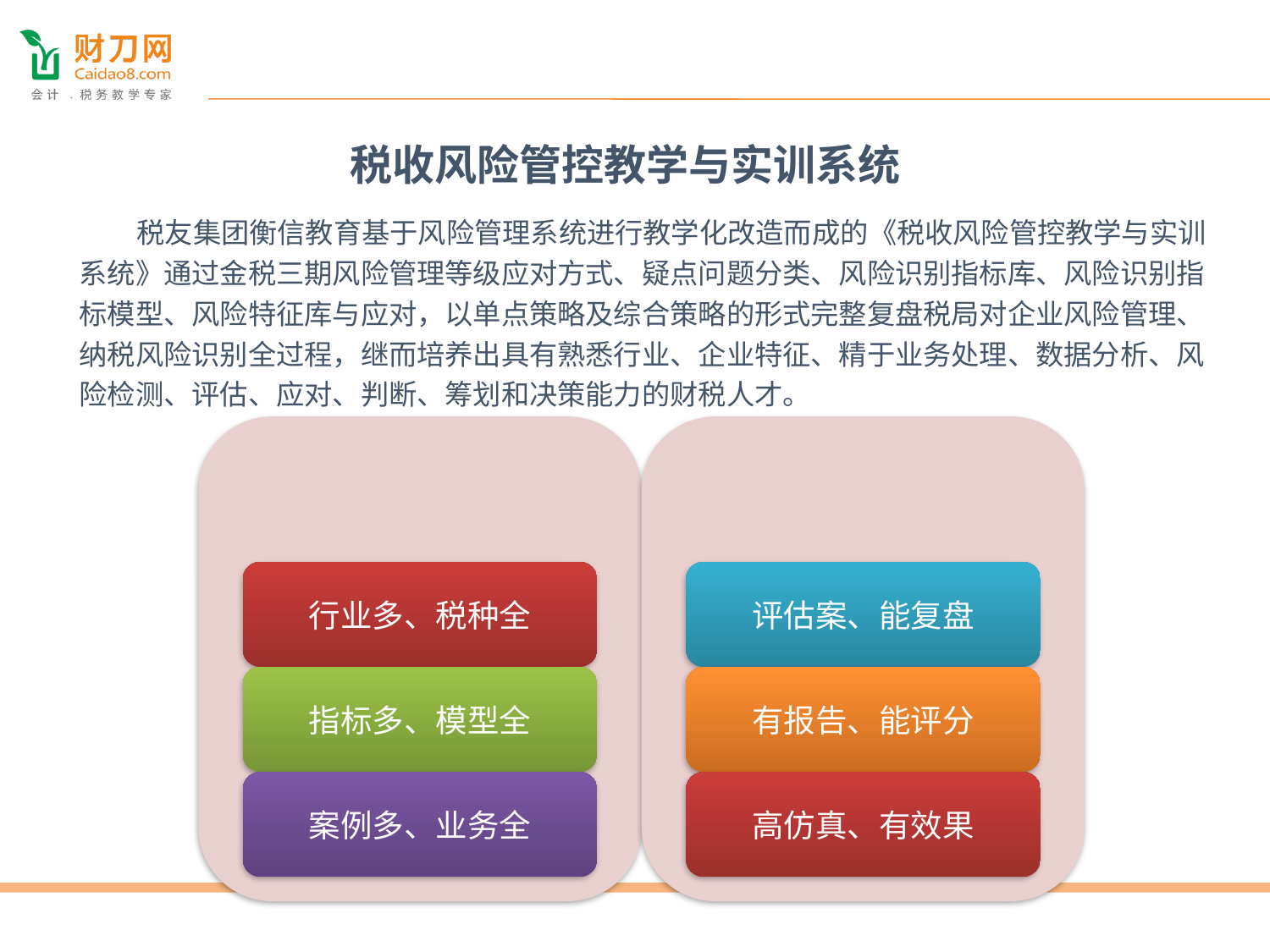

税收风险管控教学与实训系统
        税友集团衡信教育基于风险管理系统进行教学化改造而成的《税收风险管控教学与实训系统》通过金税三期风险管理等级应对方式、疑点问题分类、风险识别指标库、风险识别指标模型、风险特征库与应对，以单点策略及综合策略的形式完整复盘税局对企业风险管理、纳税风险识别全过程，继而培养出具有熟悉行业、企业特征、精于业务处理、数据分析、风险检测、评估、应对、判断、筹划和决策能力的财税人才。
行业多、税种全
指标多、模型全
评估案、能复盘
有报告、能评分
案例多、业务全
高仿真、有效果